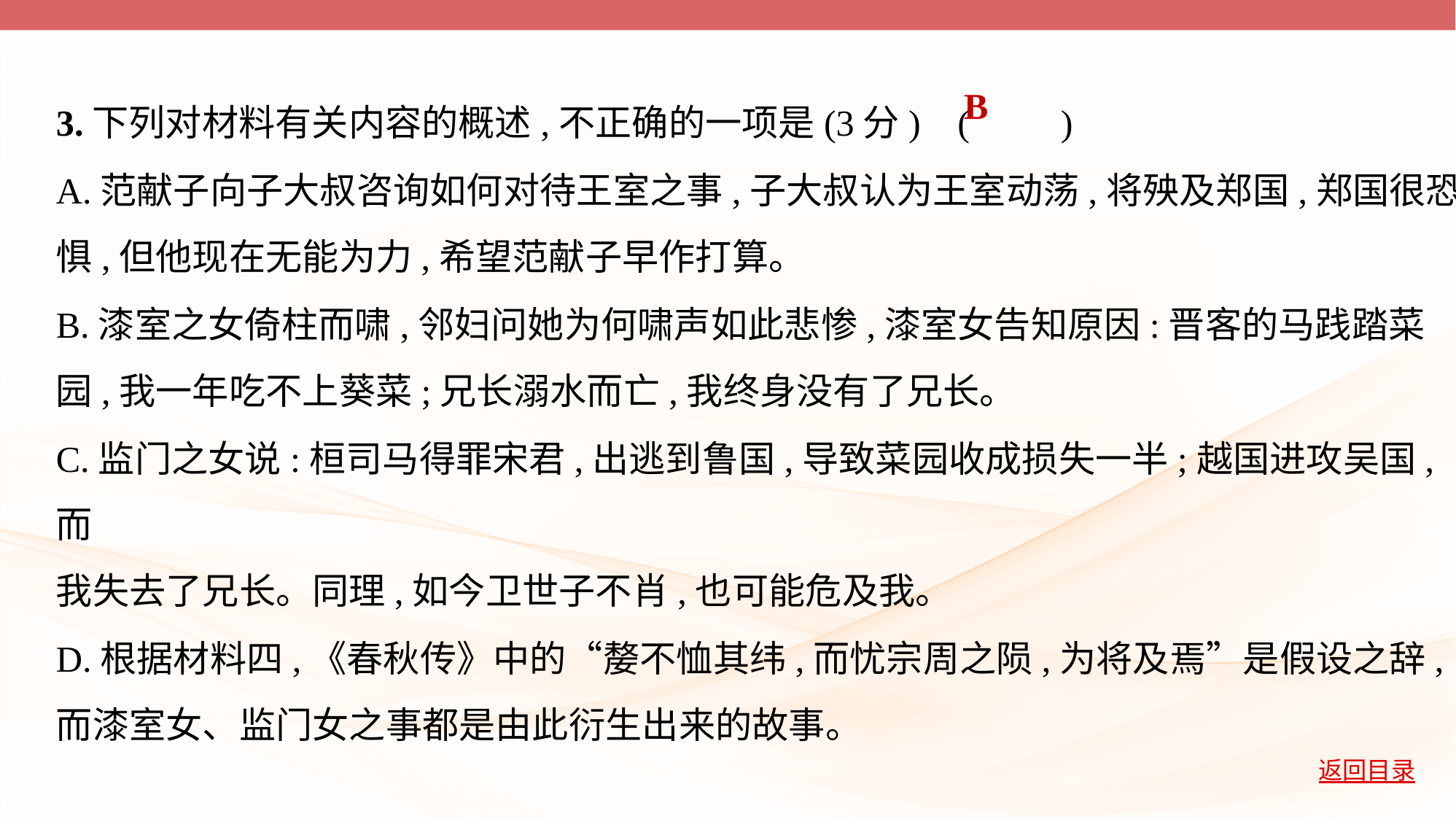

3.下列对材料有关内容的概述,不正确的一项是(3分) (          )
A.范献子向子大叔咨询如何对待王室之事,子大叔认为王室动荡,将殃及郑国,郑国很恐
惧,但他现在无能为力,希望范献子早作打算。
B.漆室之女倚柱而啸,邻妇问她为何啸声如此悲惨,漆室女告知原因:晋客的马践踏菜
园,我一年吃不上葵菜;兄长溺水而亡,我终身没有了兄长。
C.监门之女说:桓司马得罪宋君,出逃到鲁国,导致菜园收成损失一半;越国进攻吴国,而
我失去了兄长。同理,如今卫世子不肖,也可能危及我。
D.根据材料四,《春秋传》中的“嫠不恤其纬,而忧宗周之陨,为将及焉”是假设之辞,
而漆室女、监门女之事都是由此衍生出来的故事。
B